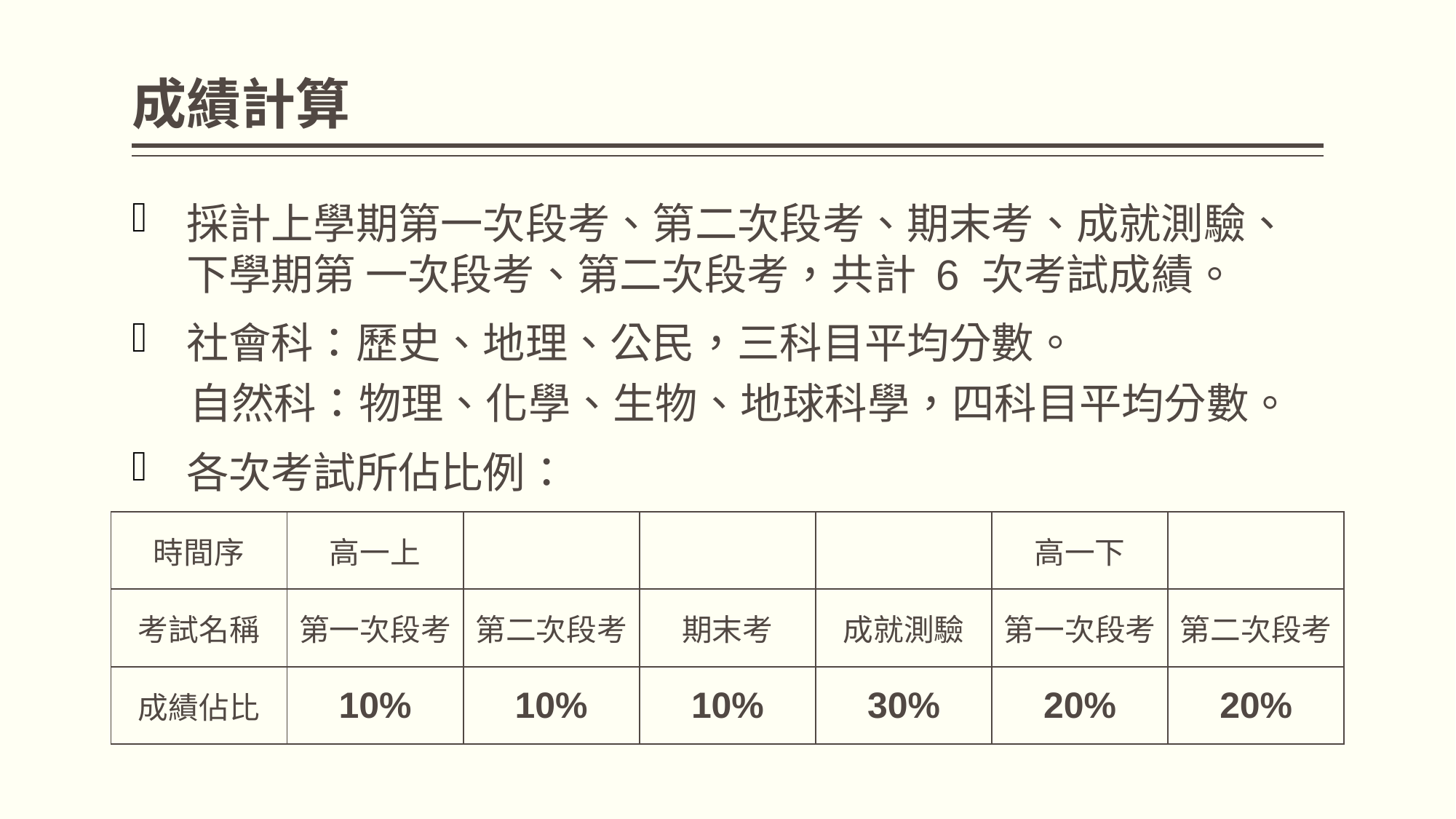

# 成績計算
採計上學期第一次段考、第二次段考、期末考、成就測驗、下學期第 一次段考、第二次段考，共計 6 次考試成績。
社會科：歷史、地理、公民，三科目平均分數。
     自然科：物理、化學、生物、地球科學，四科目平均分數。
各次考試所佔比例：

| 時間序 | 高一上 |  |  |  | 高一下 |  |
| --- | --- | --- | --- | --- | --- | --- |
| 考試名稱 | 第一次段考 | 第二次段考 | 期末考 | 成就測驗 | 第一次段考 | 第二次段考 |
| 成績佔比 | 10% | 10% | 10% | 30% | 20% | 20% |